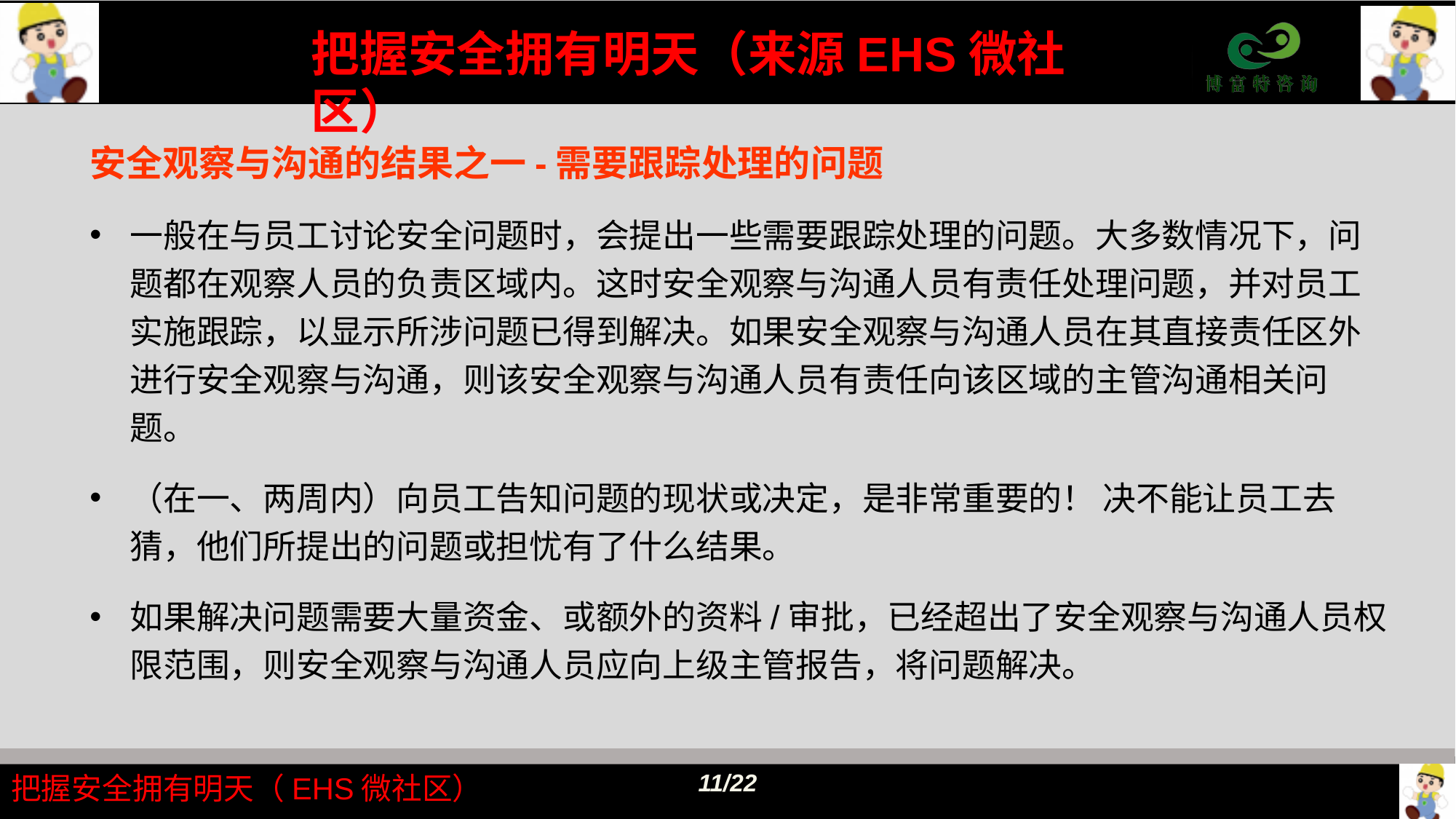

安全观察与沟通的结果之一-需要跟踪处理的问题
一般在与员工讨论安全问题时，会提出一些需要跟踪处理的问题。大多数情况下，问题都在观察人员的负责区域内。这时安全观察与沟通人员有责任处理问题，并对员工实施跟踪，以显示所涉问题已得到解决。如果安全观察与沟通人员在其直接责任区外进行安全观察与沟通，则该安全观察与沟通人员有责任向该区域的主管沟通相关问题。
（在一、两周内）向员工告知问题的现状或决定，是非常重要的！ 决不能让员工去猜，他们所提出的问题或担忧有了什么结果。
如果解决问题需要大量资金、或额外的资料/审批，已经超出了安全观察与沟通人员权限范围，则安全观察与沟通人员应向上级主管报告，将问题解决。
11/22